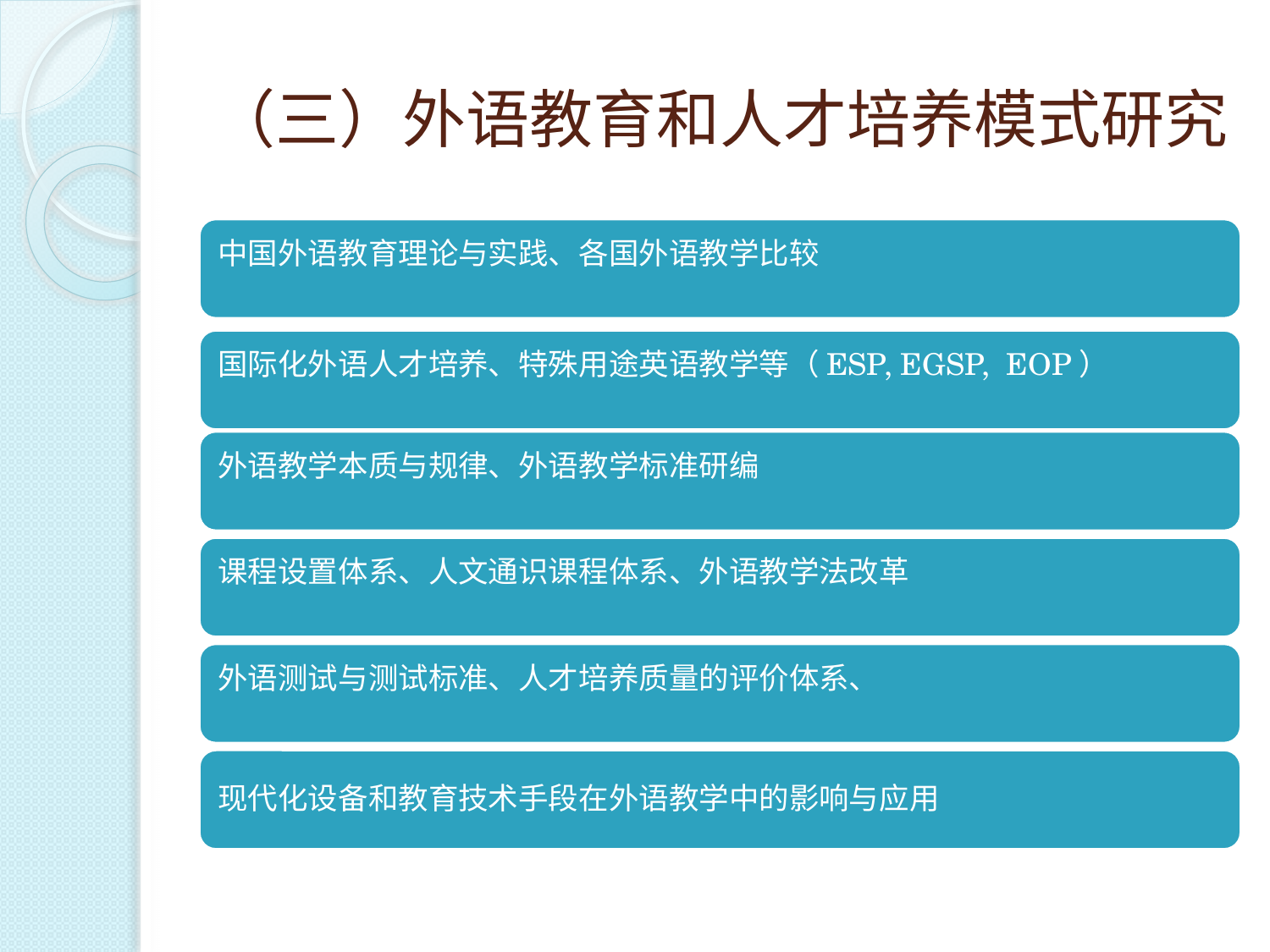

# （三）外语教育和人才培养模式研究
中国外语教育理论与实践、各国外语教学比较

国际化外语人才培养、特殊用途英语教学等（ESP, EGSP,  EOP）

外语教学本质与规律、外语教学标准研编

课程设置体系、人文通识课程体系、外语教学法改革

外语测试与测试标准、人才培养质量的评价体系、

现代化设备和教育技术手段在外语教学中的影响与应用